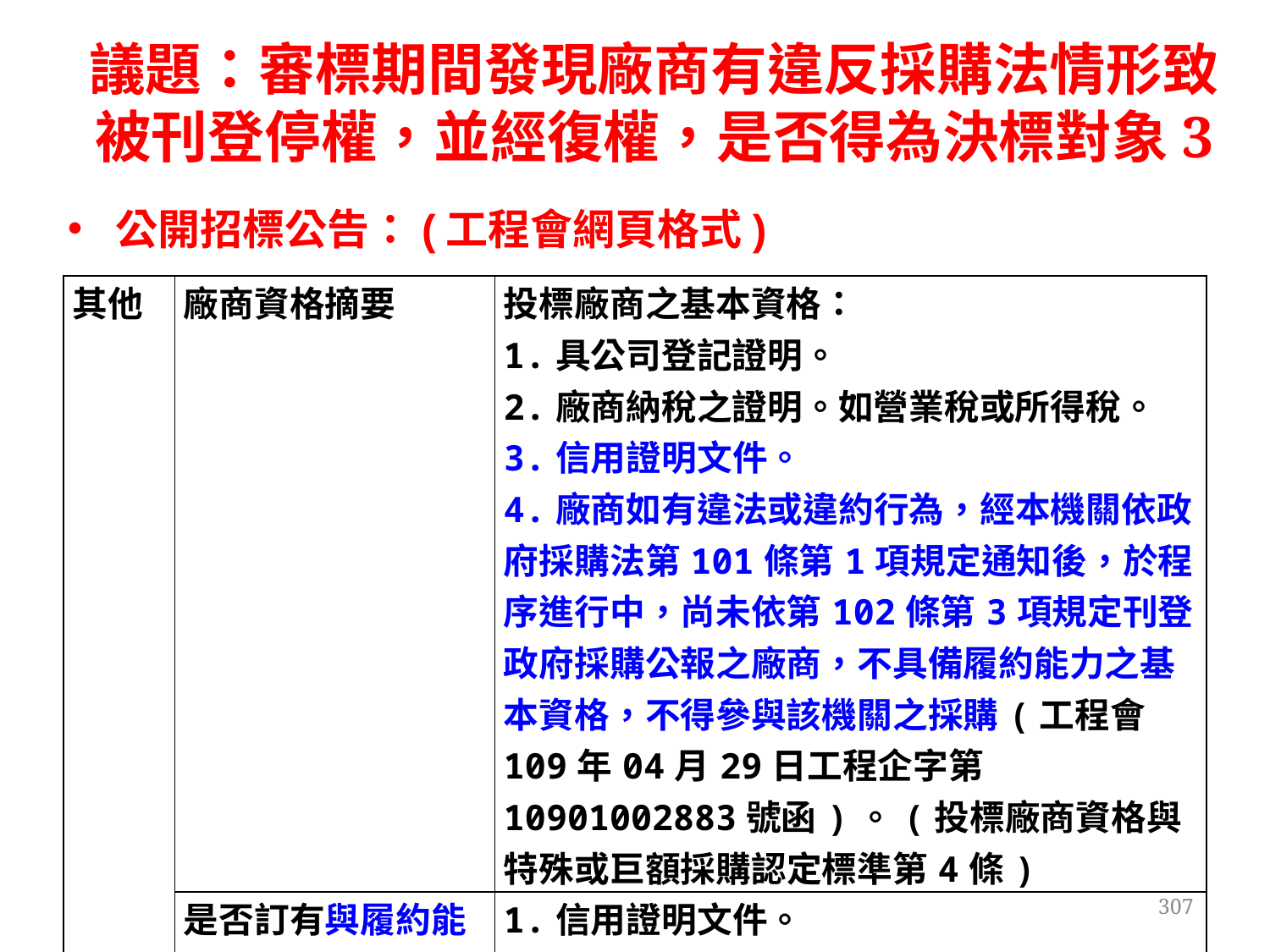

議題：審標期間發現廠商有違反採購法情形致被刊登停權，並經復權，是否得為決標對象3
公開招標公告：(工程會網頁格式)
| 其他 | 廠商資格摘要 | 投標廠商之基本資格： 1.具公司登記證明。 2.廠商納稅之證明。如營業稅或所得稅。 3.信用證明文件。 4.廠商如有違法或違約行為，經本機關依政府採購法第101條第1項規定通知後，於程序進行中，尚未依第102條第3項規定刊登政府採購公報之廠商，不具備履約能力之基本資格，不得參與該機關之採購(工程會109年04月29日工程企字第10901002883號函)。(投標廠商資格與特殊或巨額採購認定標準第4條) |
| --- | --- | --- |
|  | 是否訂有與履約能力有關之基本資格 | 1.信用證明文件。 2.其他法令規定或經主管機關認定者。 |
307